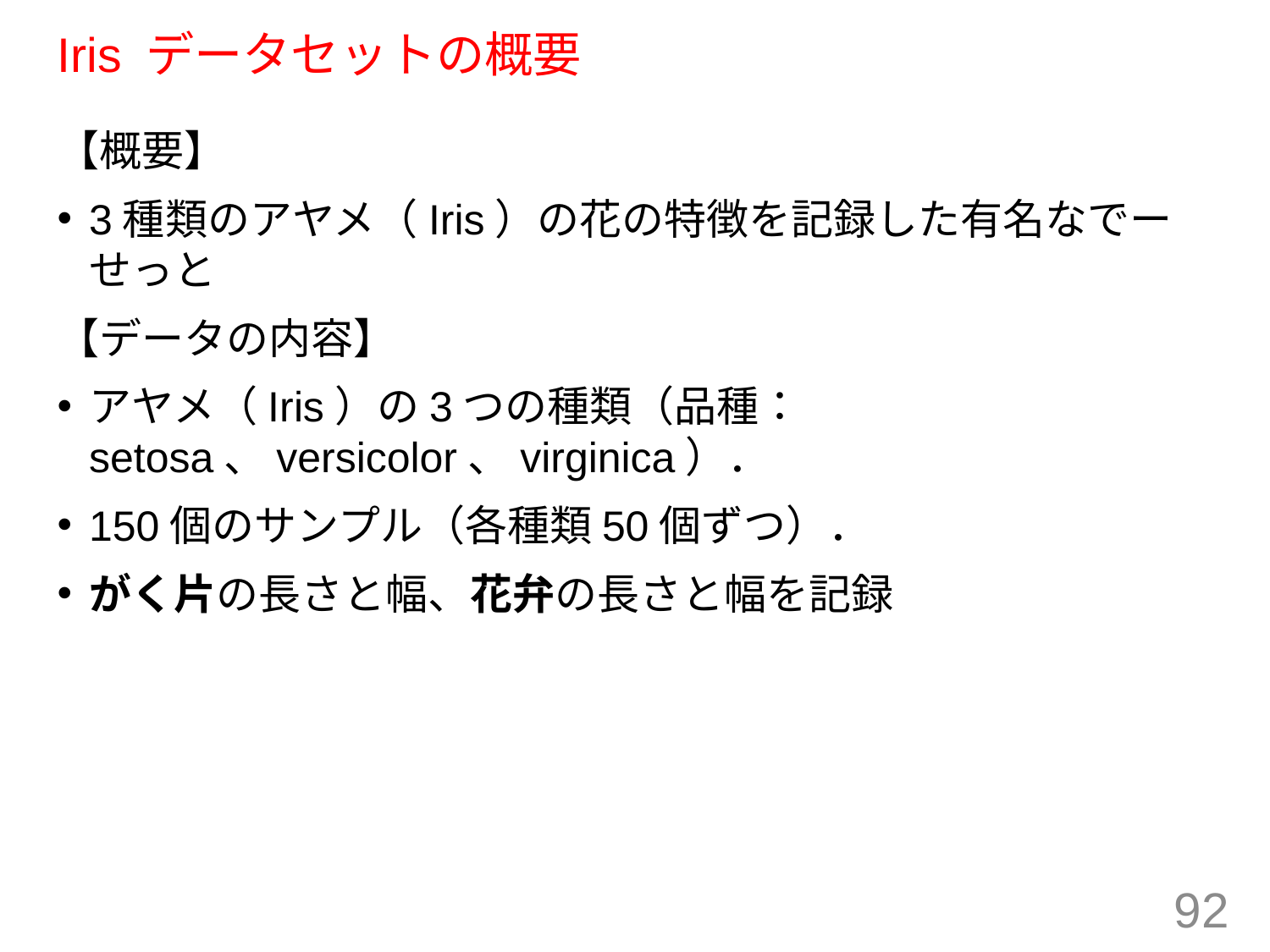

# Iris データセットの概要
【概要】
3種類のアヤメ（Iris）の花の特徴を記録した有名なでーせっと
【データの内容】
アヤメ（Iris）の3つの種類（品種：setosa、versicolor、virginica）．
150個のサンプル（各種類50個ずつ）．
がく片の長さと幅、花弁の長さと幅を記録
92